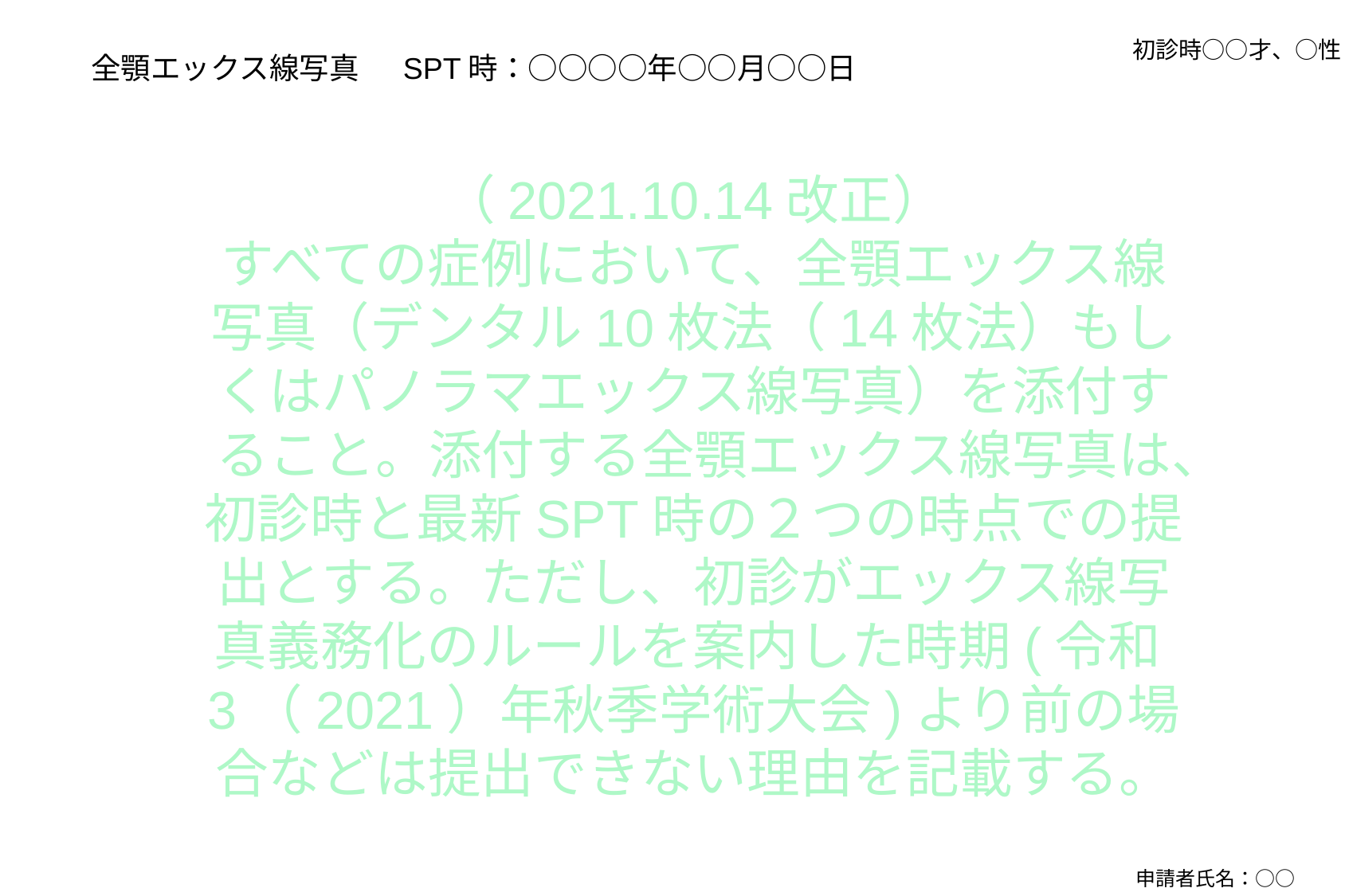

初診時○○才、○性
全顎エックス線写真　 SPT時：○○○○年○○月○○日
（2021.10.14改正）
すべての症例において、全顎エックス線写真（デンタル10枚法（14枚法）もしくはパノラマエックス線写真）を添付すること。添付する全顎エックス線写真は、初診時と最新SPT時の２つの時点での提出とする。ただし、初診がエックス線写真義務化のルールを案内した時期(令和3（2021）年秋季学術大会)より前の場合などは提出できない理由を記載する。
申請者氏名：○○